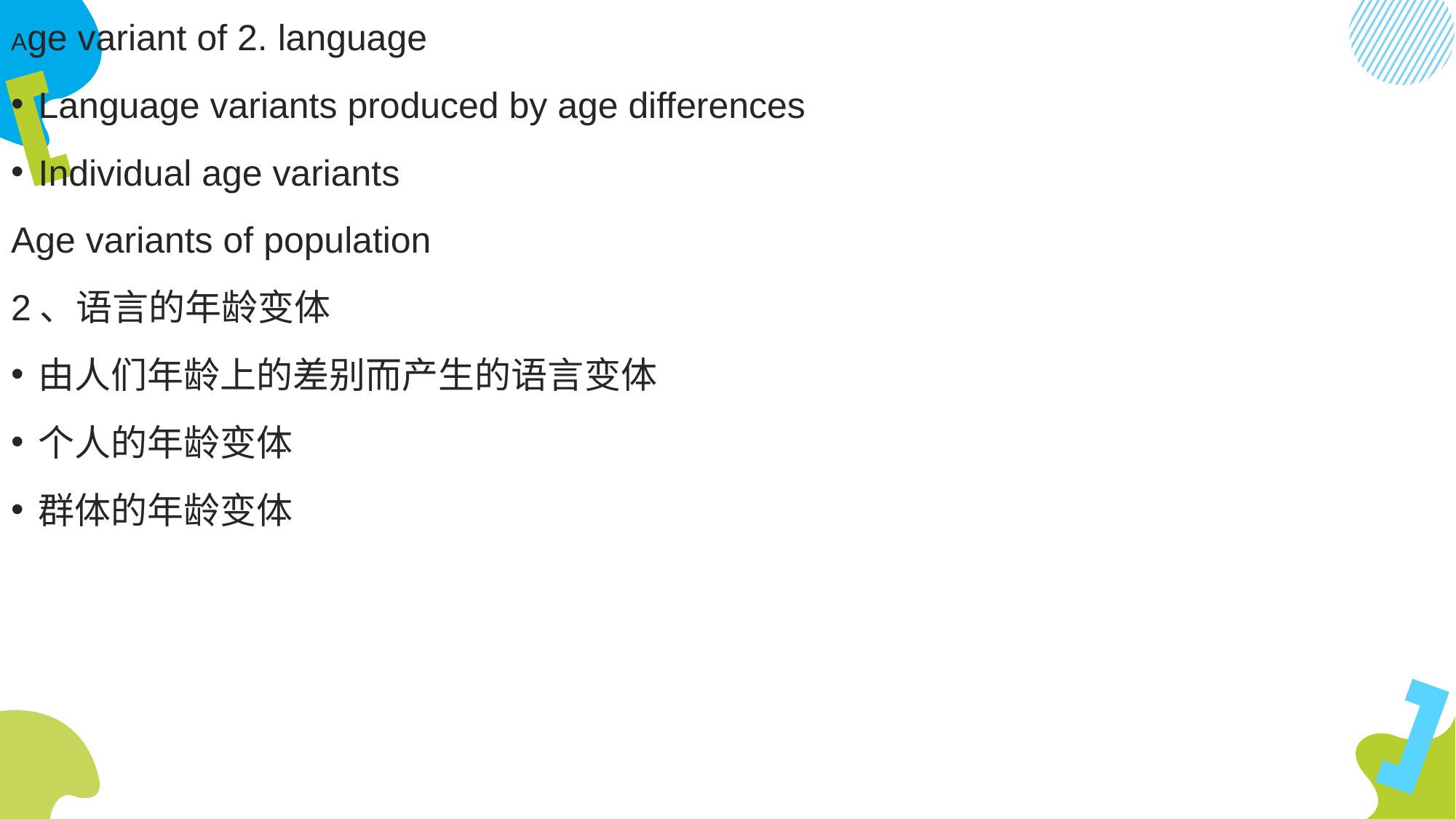

Age variant of 2. language
Language variants produced by age differences
Individual age variants
Age variants of population
2、语言的年龄变体
由人们年龄上的差别而产生的语言变体
个人的年龄变体
群体的年龄变体